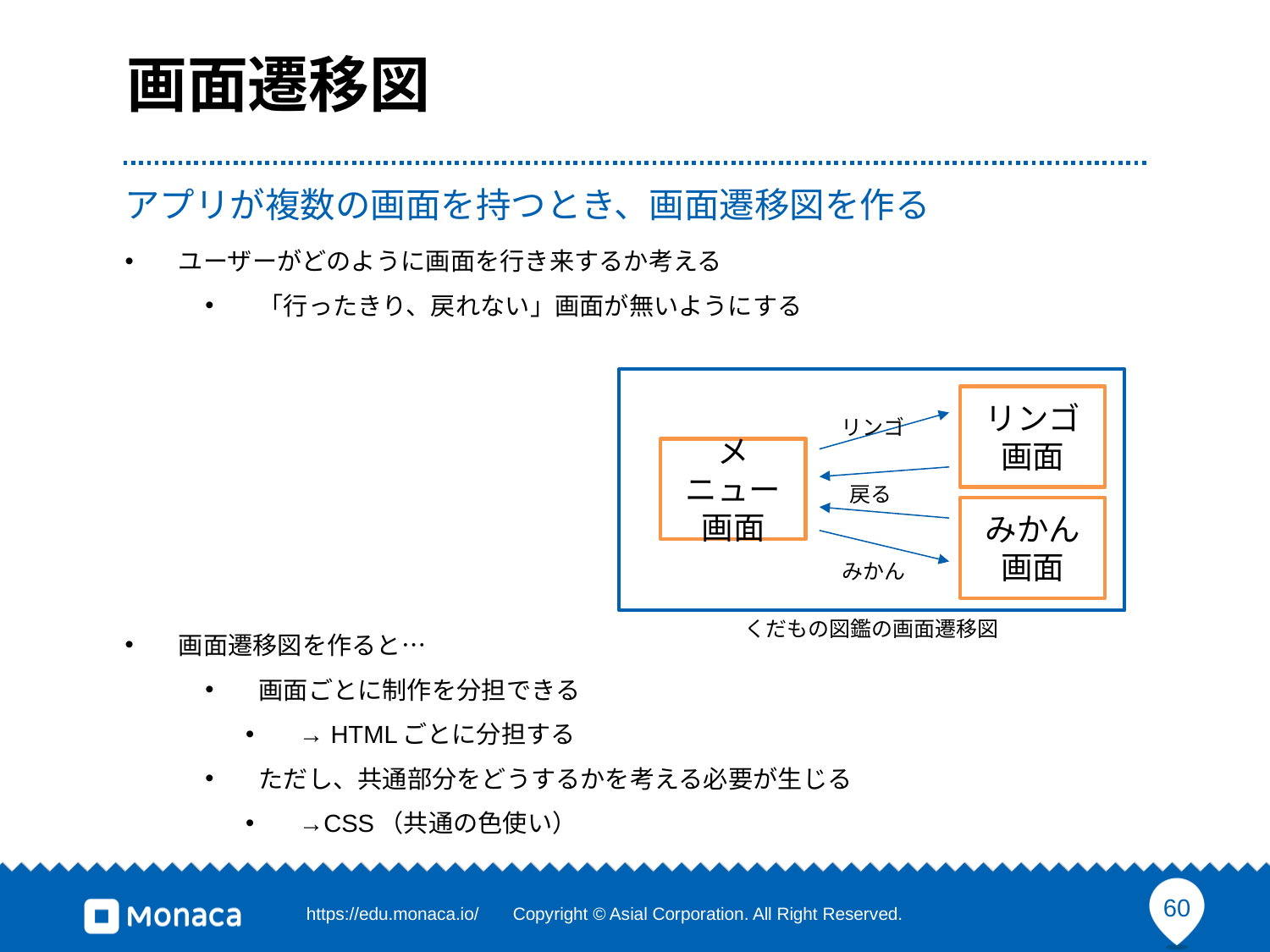

# 画面遷移図
アプリが複数の画面を持つとき、画面遷移図を作る
ユーザーがどのように画面を行き来するか考える
「行ったきり、戻れない」画面が無いようにする

画面遷移図を作ると…
画面ごとに制作を分担できる
→ HTMLごとに分担する
ただし、共通部分をどうするかを考える必要が生じる
→CSS（共通の色使い）

リンゴ
画面
リンゴ
メニュー画面
戻る
みかん
画面
みかん
くだもの図鑑の画面遷移図